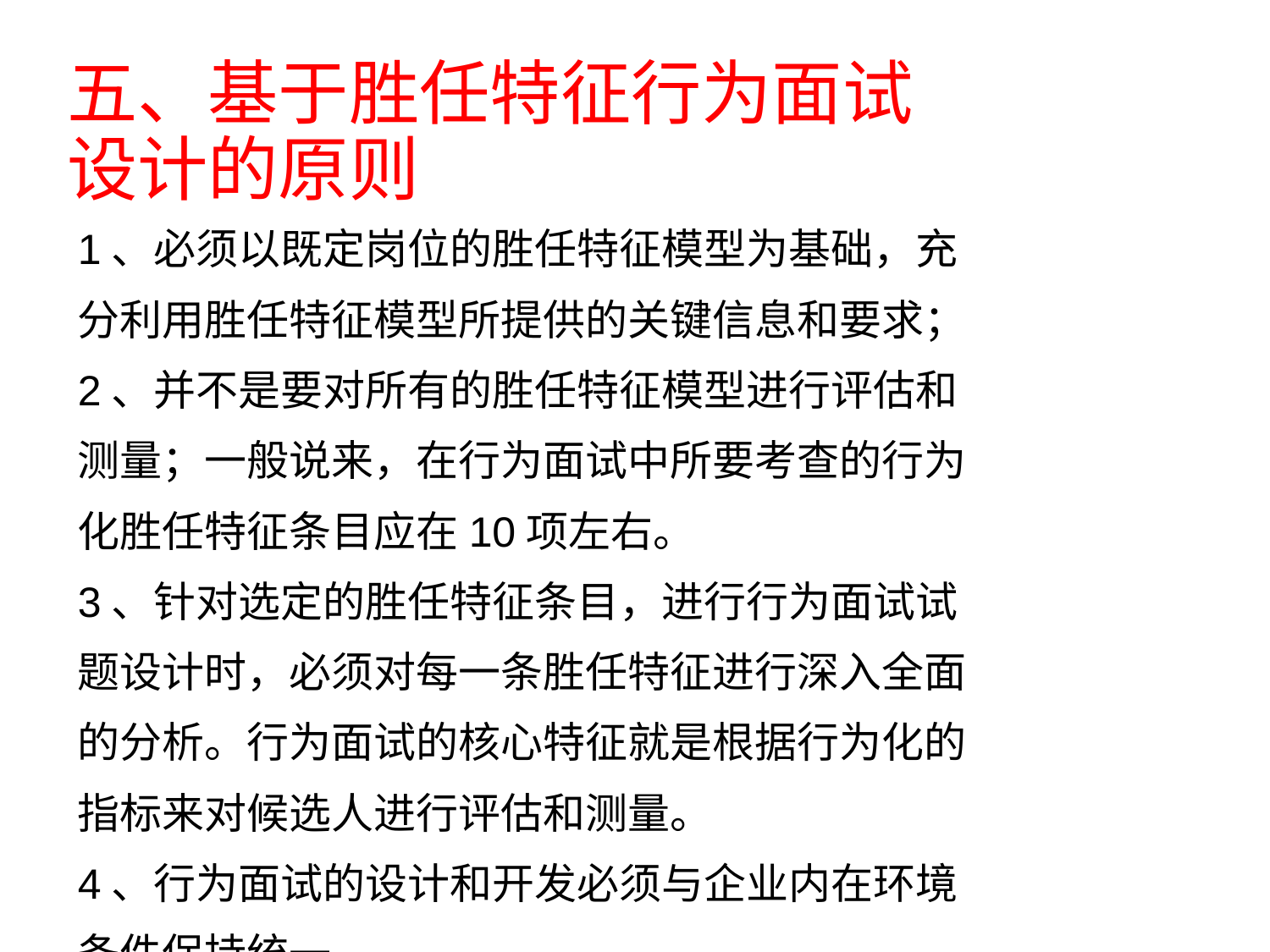

# 五、基于胜任特征行为面试设计的原则
1、必须以既定岗位的胜任特征模型为基础，充分利用胜任特征模型所提供的关键信息和要求；
2、并不是要对所有的胜任特征模型进行评估和测量；一般说来，在行为面试中所要考查的行为化胜任特征条目应在10项左右。
3、针对选定的胜任特征条目，进行行为面试试题设计时，必须对每一条胜任特征进行深入全面的分析。行为面试的核心特征就是根据行为化的指标来对候选人进行评估和测量。
4、行为面试的设计和开发必须与企业内在环境条件保持统一。